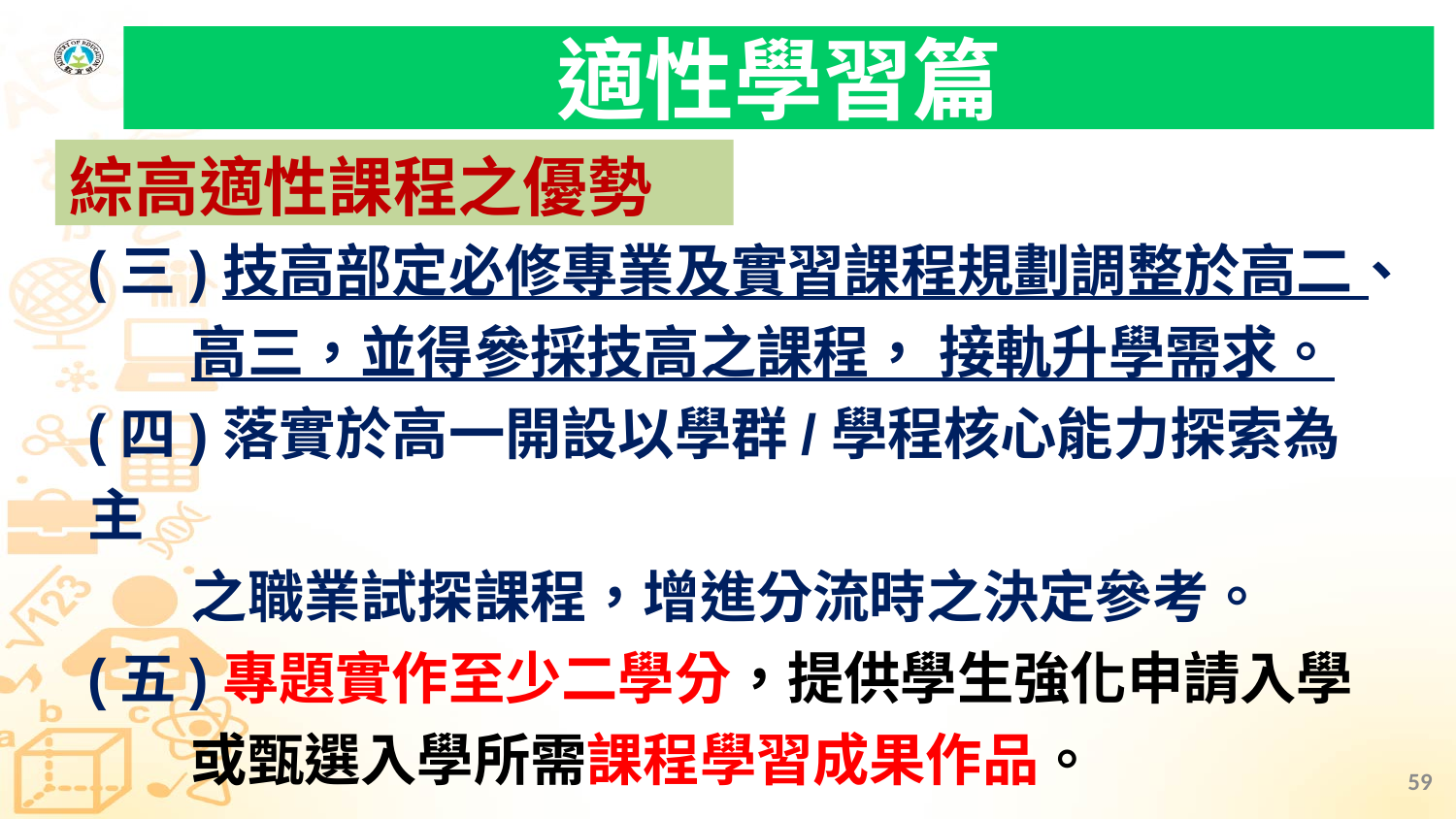

# 適性學習篇
綜高適性課程之優勢

(三)技高部定必修專業及實習課程規劃調整於高二、
       高三，並得參採技高之課程， 接軌升學需求。
(四)落實於高一開設以學群/學程核心能力探索為主
       之職業試探課程，增進分流時之決定參考。
(五)專題實作至少二學分，提供學生強化申請入學
       或甄選入學所需課程學習成果作品。

59